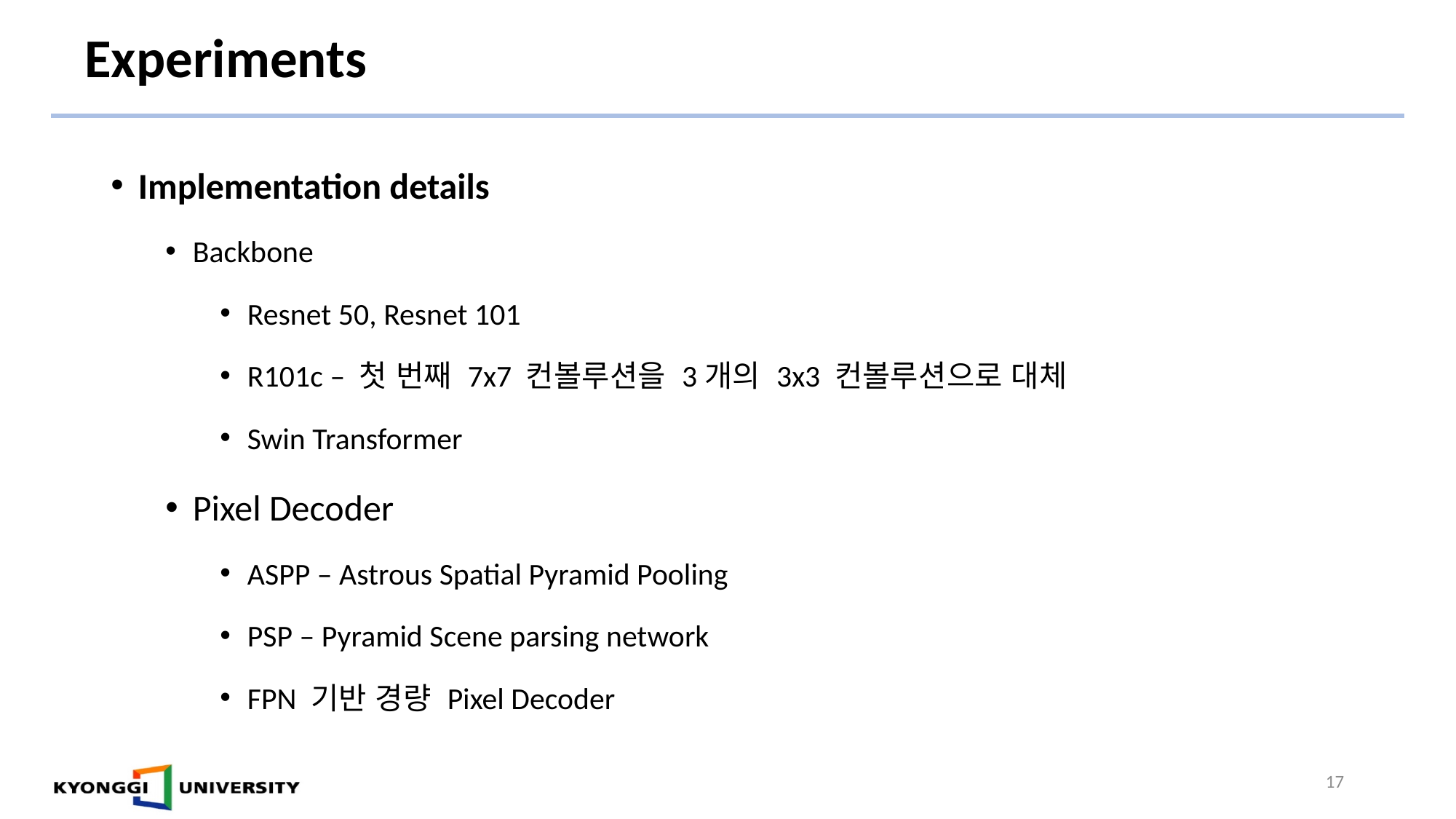

# Experiments
Implementation details
Backbone
Resnet 50, Resnet 101
R101c – 첫 번째 7x7 컨볼루션을 3개의 3x3 컨볼루션으로 대체
Swin Transformer
Pixel Decoder
ASPP – Astrous Spatial Pyramid Pooling
PSP – Pyramid Scene parsing network
FPN 기반 경량 Pixel Decoder
17